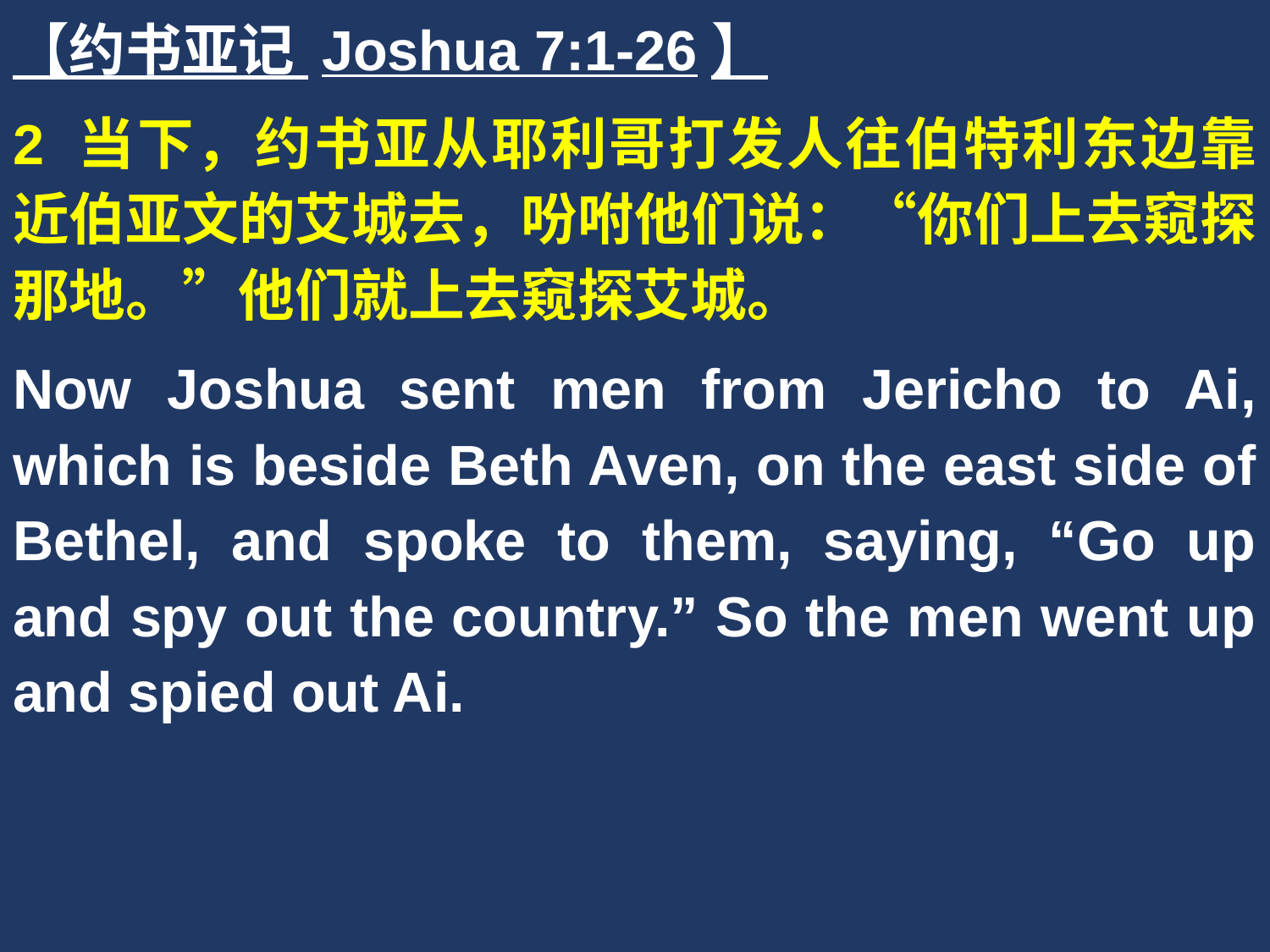

【约书亚记 Joshua 7:1-26】
2 当下，约书亚从耶利哥打发人往伯特利东边靠近伯亚文的艾城去，吩咐他们说：“你们上去窥探那地。”他们就上去窥探艾城。
Now Joshua sent men from Jericho to Ai, which is beside Beth Aven, on the east side of Bethel, and spoke to them, saying, “Go up and spy out the country.” So the men went up and spied out Ai.